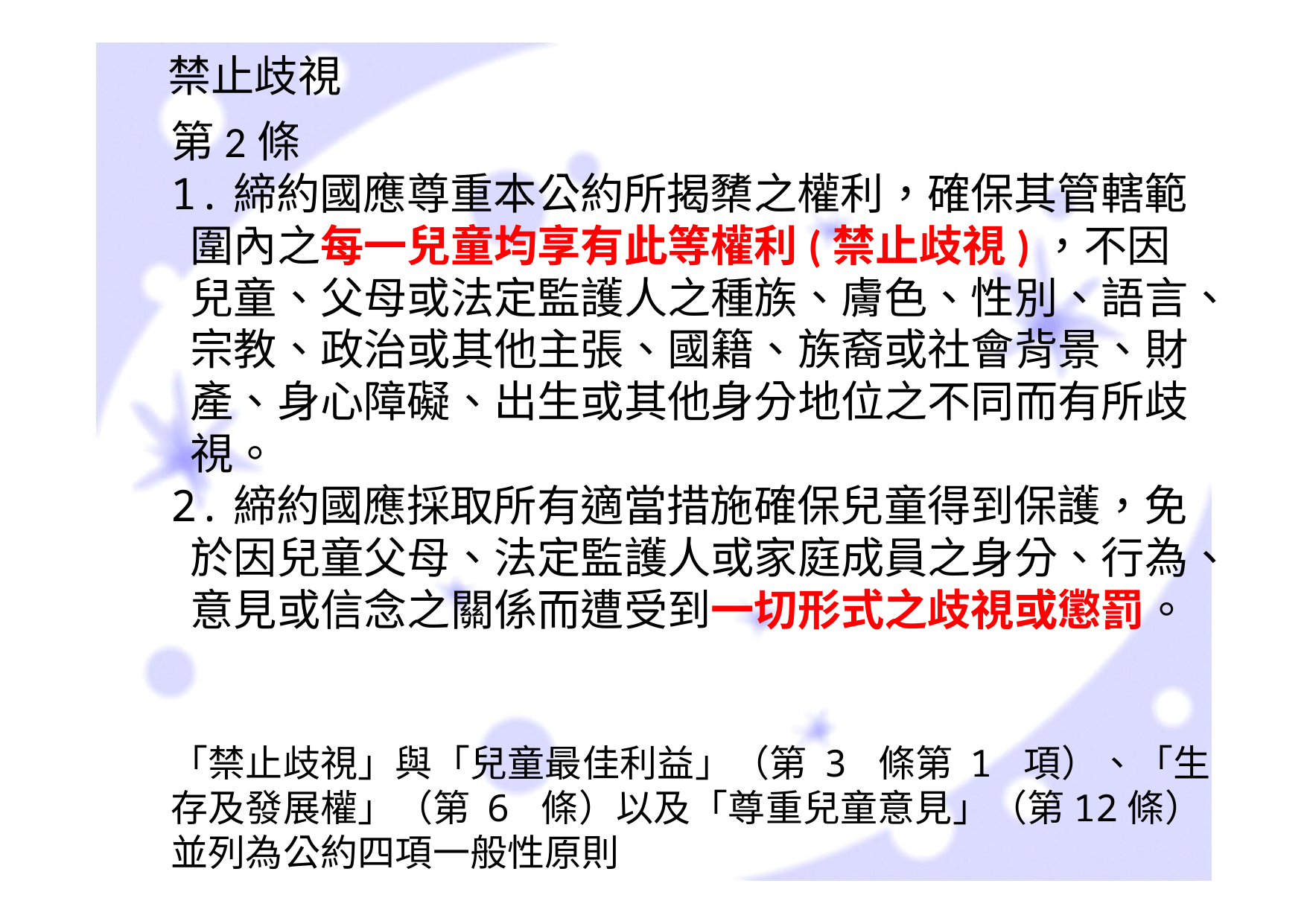

禁止歧視
第2條
1.締約國應尊重本公約所揭櫫之權利，確保其管轄範圍內之每一兒童均享有此等權利(禁止歧視)，不因兒童、父母或法定監護人之種族、膚色、性別、語言、宗教、政治或其他主張、國籍、族裔或社會背景、財產、身心障礙、出生或其他身分地位之不同而有所歧視。
2.締約國應採取所有適當措施確保兒童得到保護，免於因兒童父母、法定監護人或家庭成員之身分、行為、意見或信念之關係而遭受到一切形式之歧視或懲罰。
「禁止歧視」與「兒童最佳利益」（第 3 條第 1 項）、「生存及發展權」（第 6 條）以及「尊重兒童意見」（第12條）並列為公約四項一般性原則